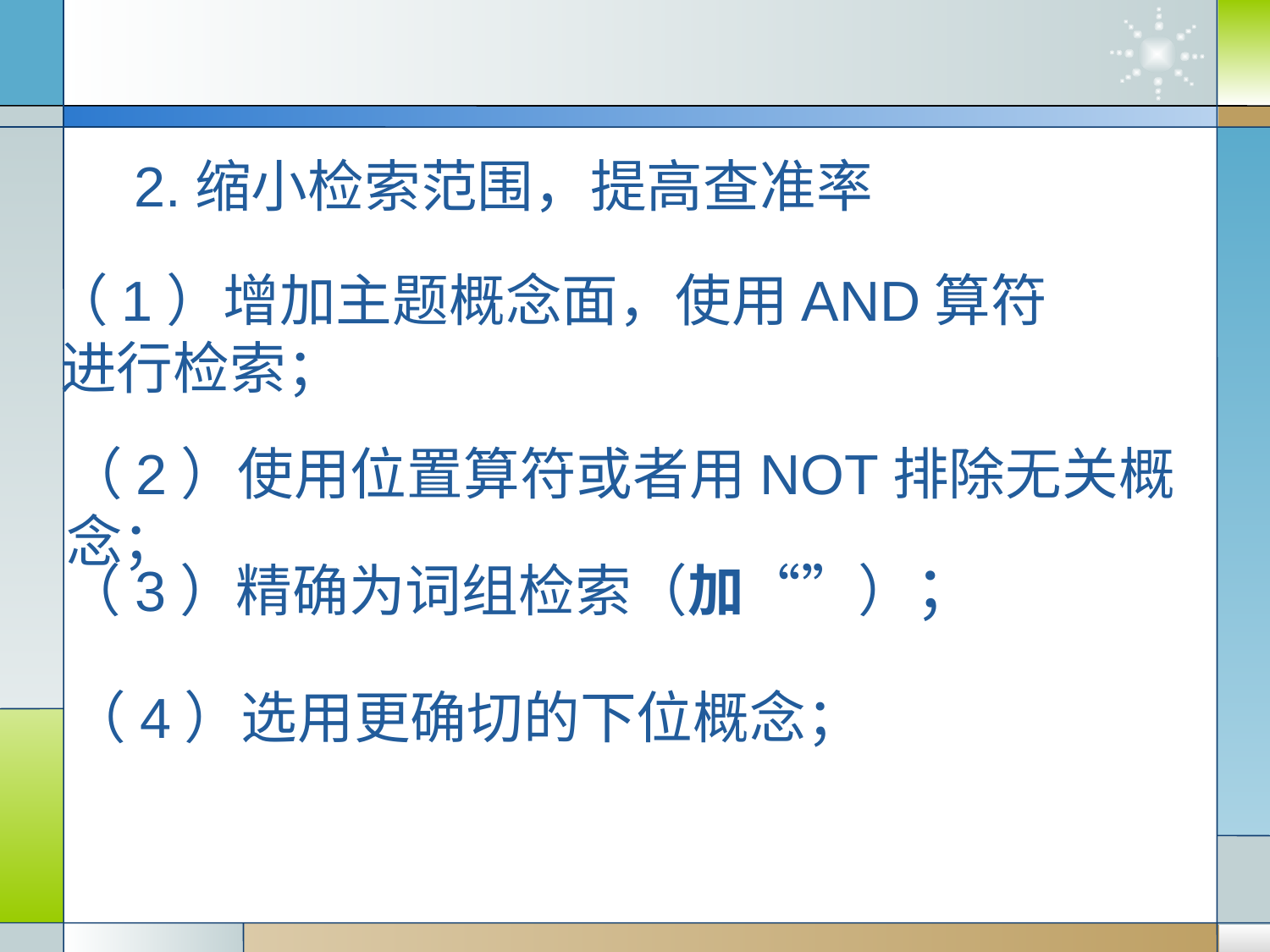

2.缩小检索范围，提高查准率
  （1）增加主题概念面，使用AND算符进行检索；
（2）使用位置算符或者用NOT排除无关概念；
（3）精确为词组检索（加“”）；
（4）选用更确切的下位概念；